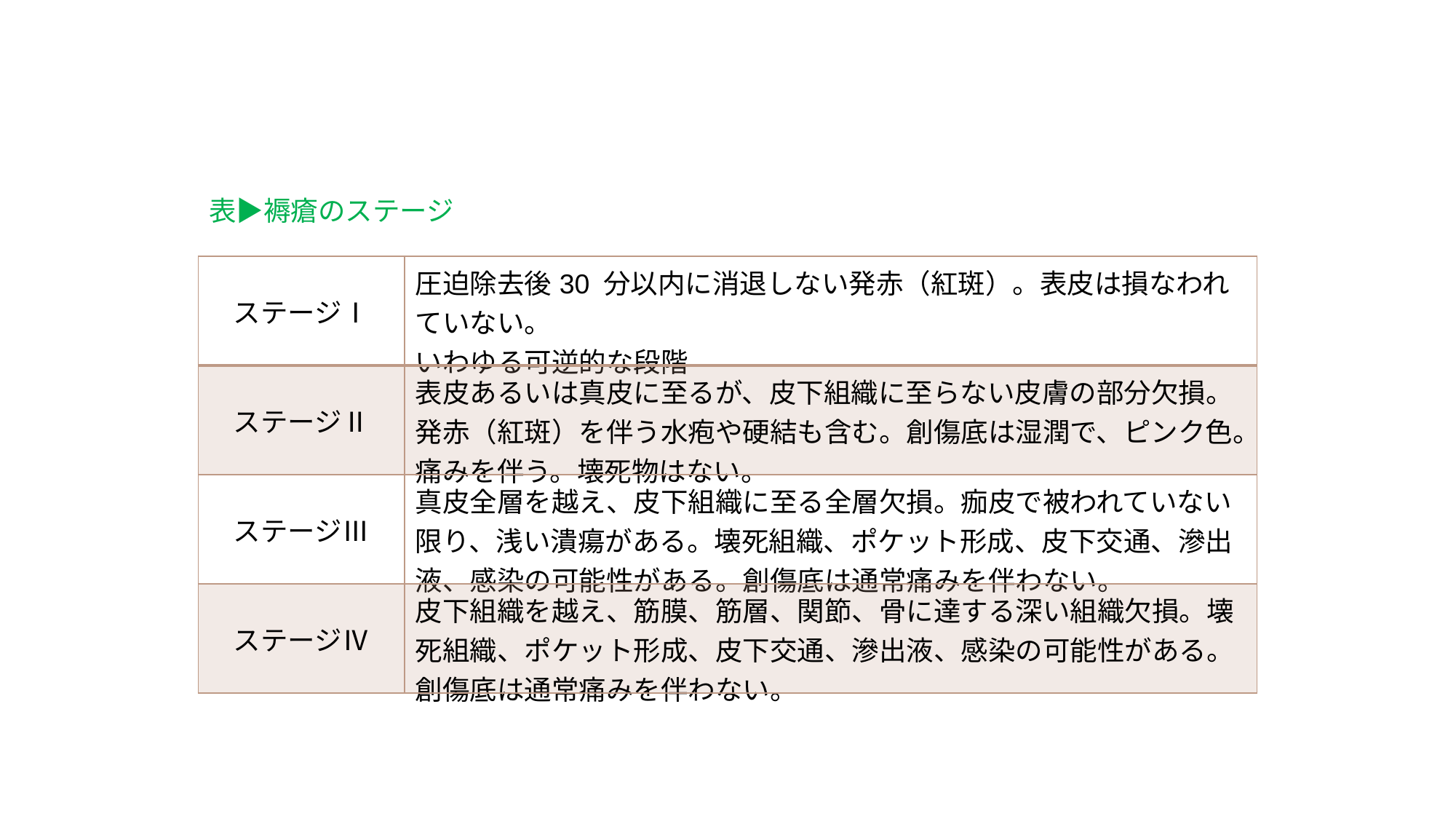

表▶褥瘡のステージ
| ステージⅠ | 圧迫除去後30 分以内に消退しない発赤（紅斑）。表皮は損なわれていない。 いわゆる可逆的な段階 |
| --- | --- |
| ステージⅡ | 表皮あるいは真皮に至るが、皮下組織に至らない皮膚の部分欠損。発赤（紅斑）を伴う水疱や硬結も含む。創傷底は湿潤で、ピンク色。痛みを伴う。壊死物はない。 |
| ステージⅢ | 真皮全層を越え、皮下組織に至る全層欠損。痂皮で被われていない限り、浅い潰瘍がある。壊死組織、ポケット形成、皮下交通、滲出液、感染の可能性がある。創傷底は通常痛みを伴わない。 |
| ステージⅣ | 皮下組織を越え、筋膜、筋層、関節、骨に達する深い組織欠損。壊死組織、ポケット形成、皮下交通、滲出液、感染の可能性がある。創傷底は通常痛みを伴わない。 |